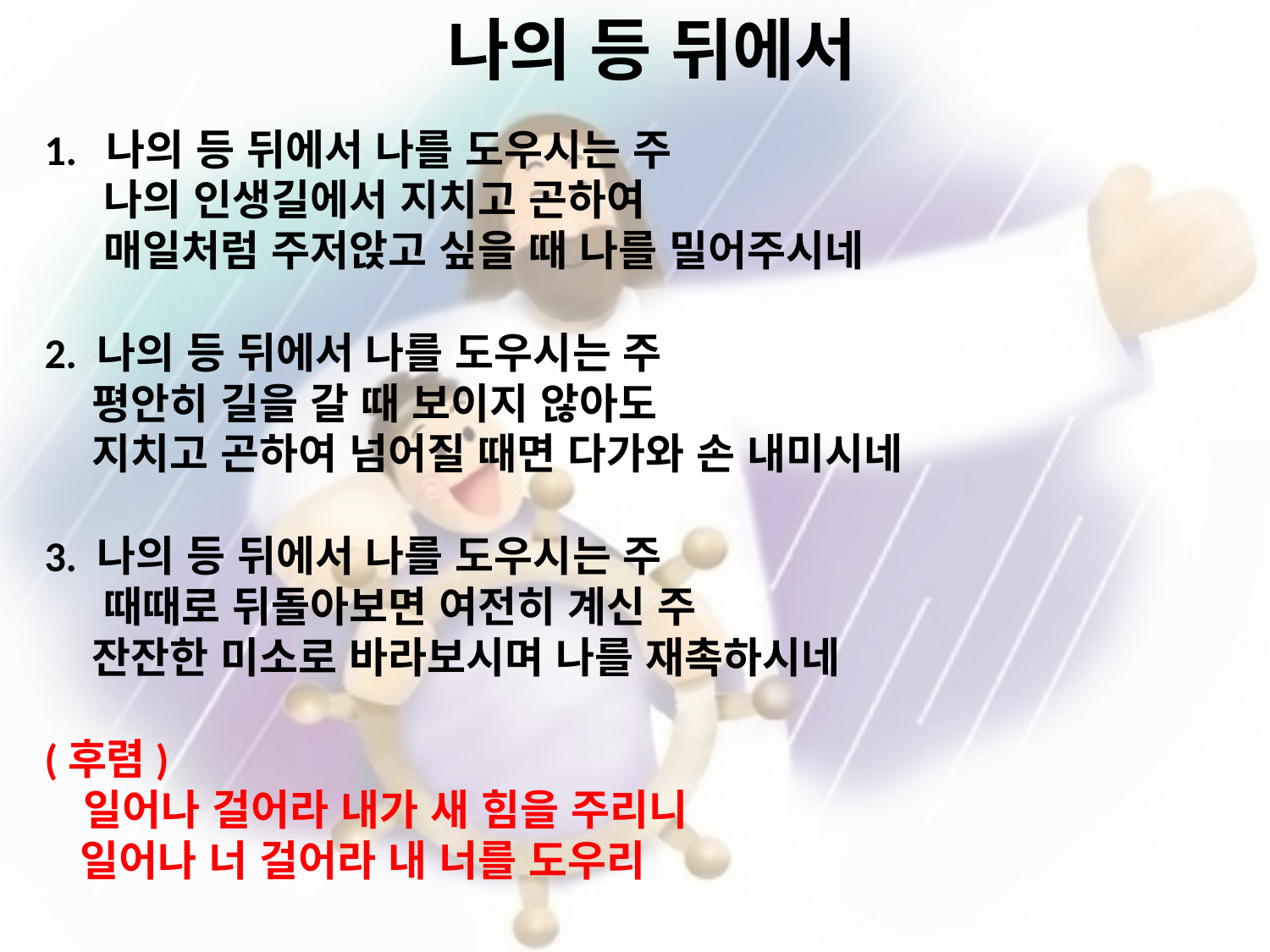

# 나의 등 뒤에서
1.  나의 등 뒤에서 나를 도우시는 주
     나의 인생길에서 지치고 곤하여
     매일처럼 주저앉고 싶을 때 나를 밀어주시네
2. 나의 등 뒤에서 나를 도우시는 주
    평안히 길을 갈 때 보이지 않아도
    지치고 곤하여 넘어질 때면 다가와 손 내미시네
3. 나의 등 뒤에서 나를 도우시는 주
     때때로 뒤돌아보면 여전히 계신 주
    잔잔한 미소로 바라보시며 나를 재촉하시네
(후렴)
   일어나 걸어라 내가 새 힘을 주리니
   일어나 너 걸어라 내 너를 도우리